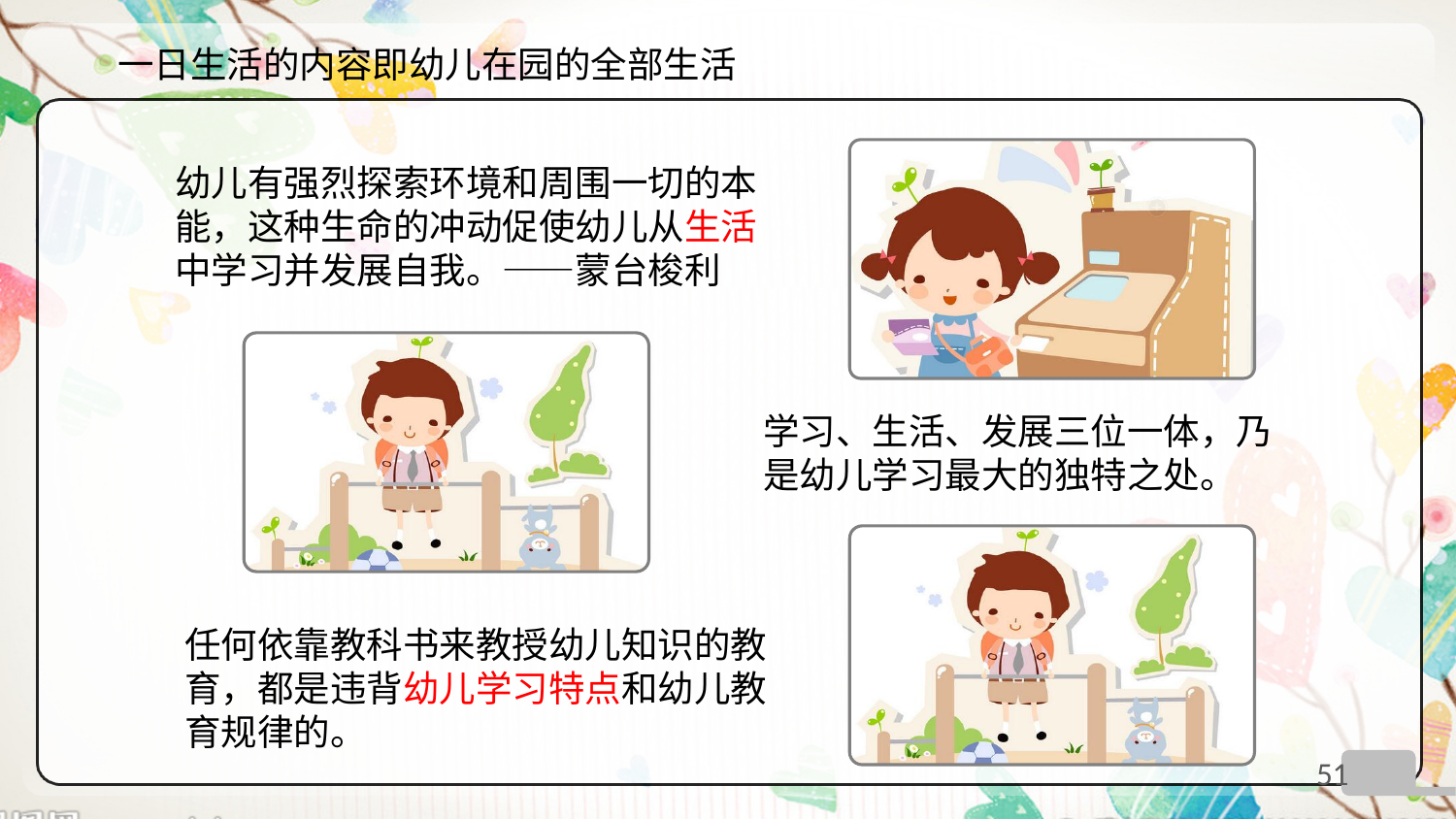

一日生活的内容即幼儿在园的全部生活

幼儿有强烈探索环境和周围一切的本能，这种生命的冲动促使幼儿从生活中学习并发展自我。——蒙台梭利

# 学习、生活、发展三位一体，乃是幼儿学习最大的独特之处。

任何依靠教科书来教授幼儿知识的教育，都是违背幼儿学习特点和幼儿教育规律的。